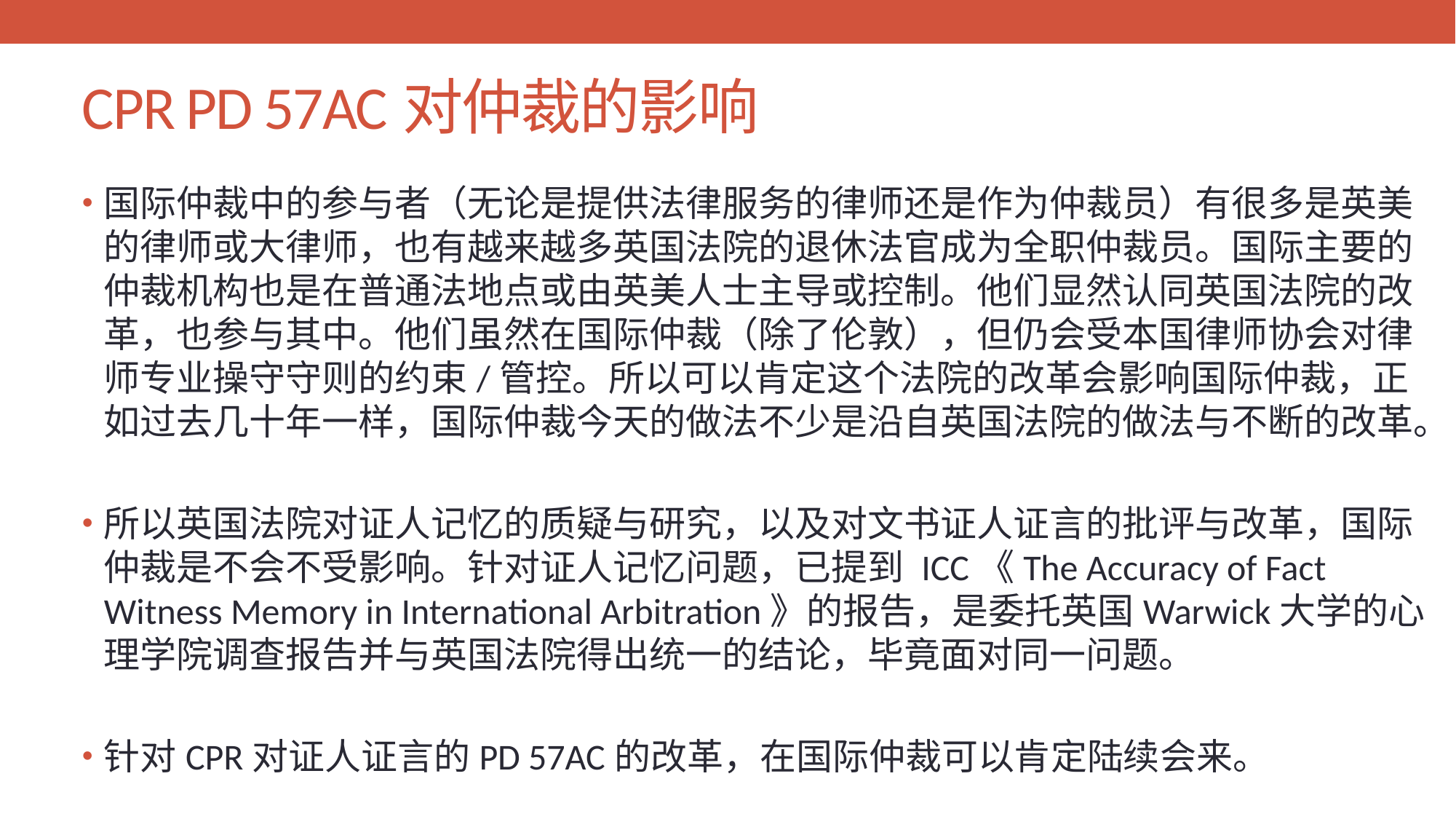

# CPR PD 57AC对仲裁的影响
国际仲裁中的参与者（无论是提供法律服务的律师还是作为仲裁员）有很多是英美的律师或大律师，也有越来越多英国法院的退休法官成为全职仲裁员。国际主要的仲裁机构也是在普通法地点或由英美人士主导或控制。他们显然认同英国法院的改革，也参与其中。他们虽然在国际仲裁（除了伦敦），但仍会受本国律师协会对律师专业操守守则的约束/管控。所以可以肯定这个法院的改革会影响国际仲裁，正如过去几十年一样，国际仲裁今天的做法不少是沿自英国法院的做法与不断的改革。

所以英国法院对证人记忆的质疑与研究，以及对文书证人证言的批评与改革，国际仲裁是不会不受影响。针对证人记忆问题，已提到 ICC《The Accuracy of Fact Witness Memory in International Arbitration》的报告，是委托英国Warwick大学的心理学院调查报告并与英国法院得出统一的结论，毕竟面对同一问题。

针对CPR对证人证言的PD 57AC的改革，在国际仲裁可以肯定陆续会来。